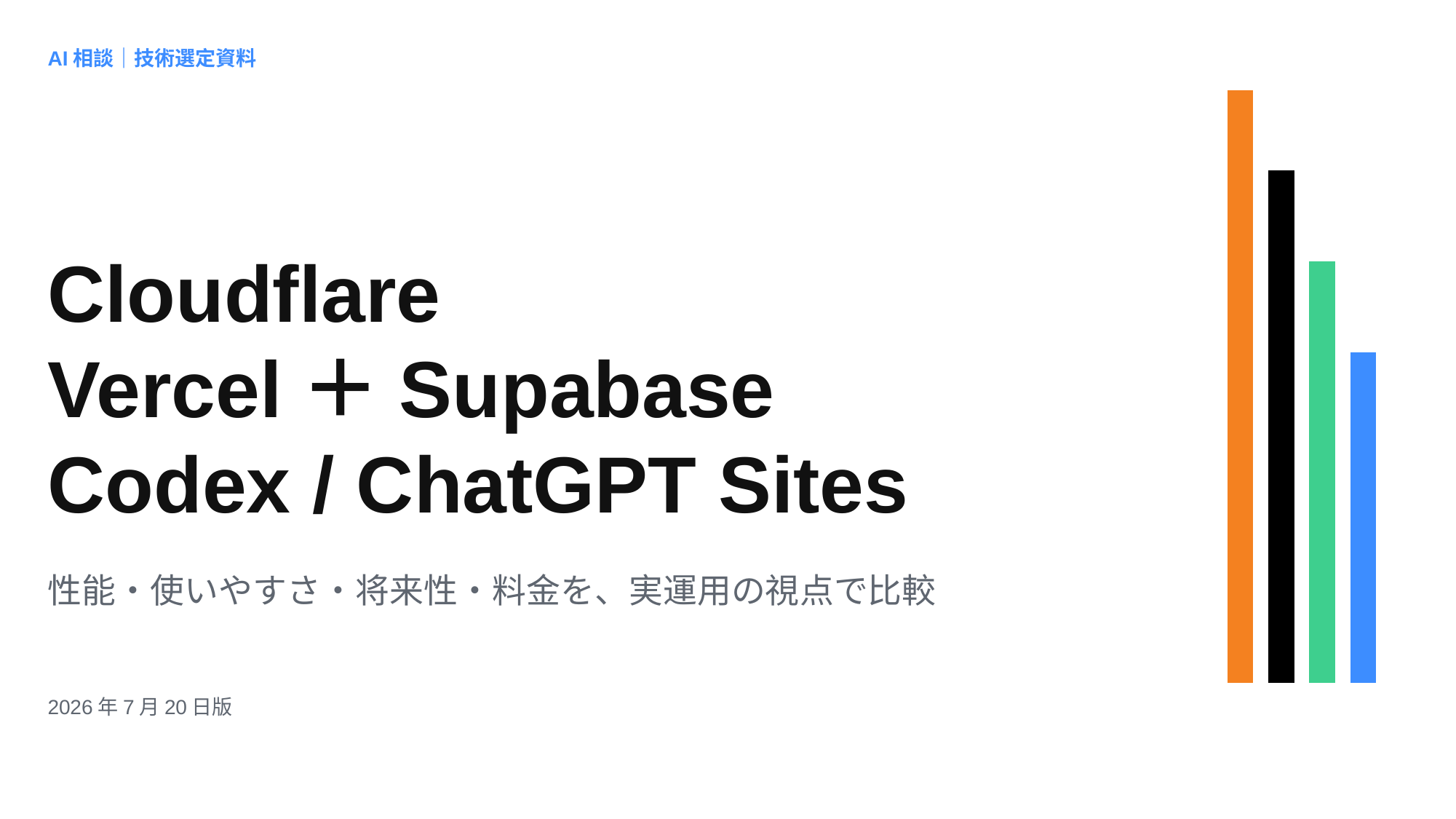

AI相談｜技術選定資料

Cloudflare
Vercel＋Supabase
Codex / ChatGPT Sites

性能・使いやすさ・将来性・料金を、実運用の視点で比較
2026年7月20日版